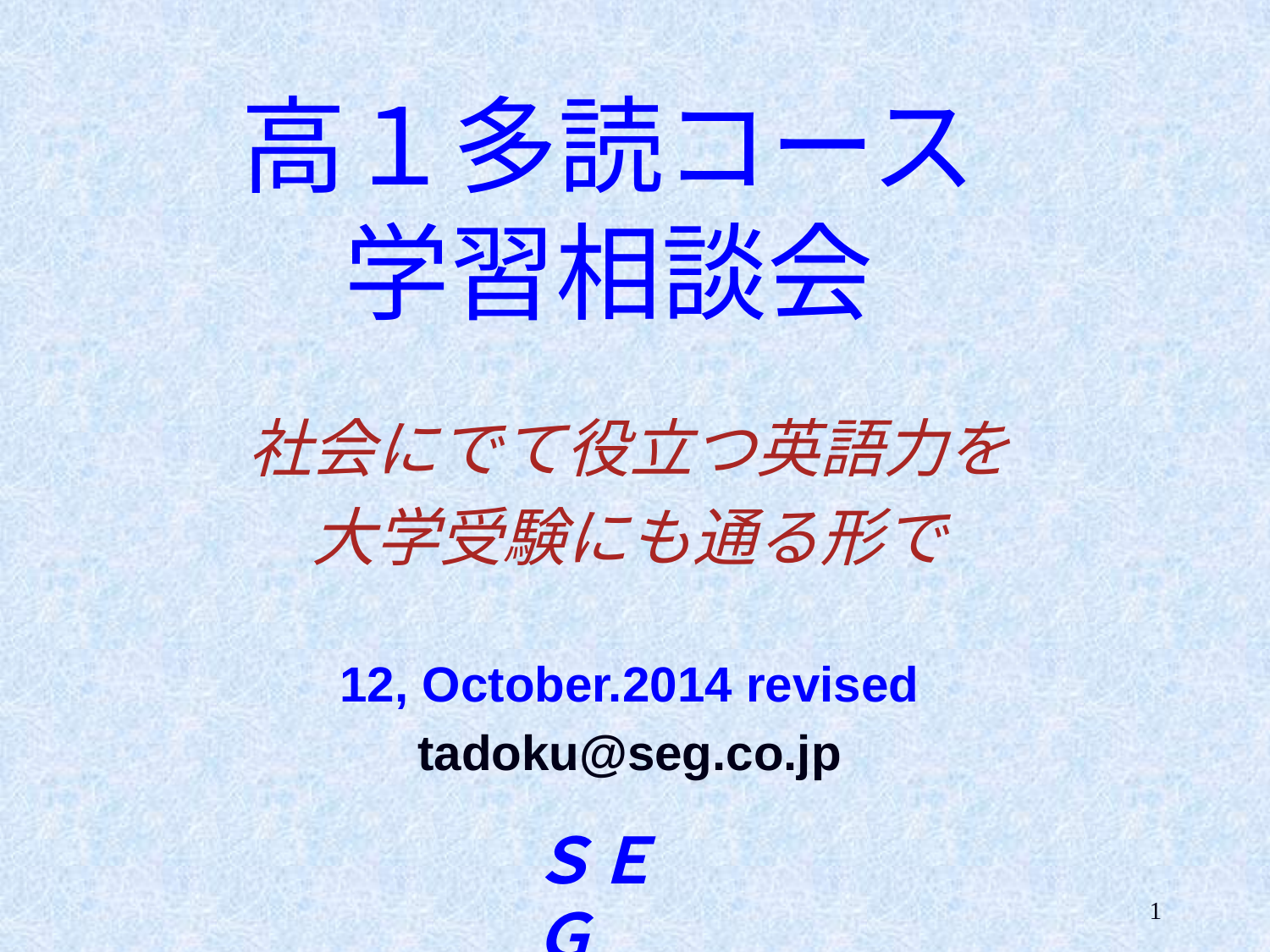

高１多読コース
学習相談会

社会にでて役立つ英語力を
大学受験にも通る形で

12, October.2014 revised
tadoku@seg.co.jp
ＳＥＧ
1